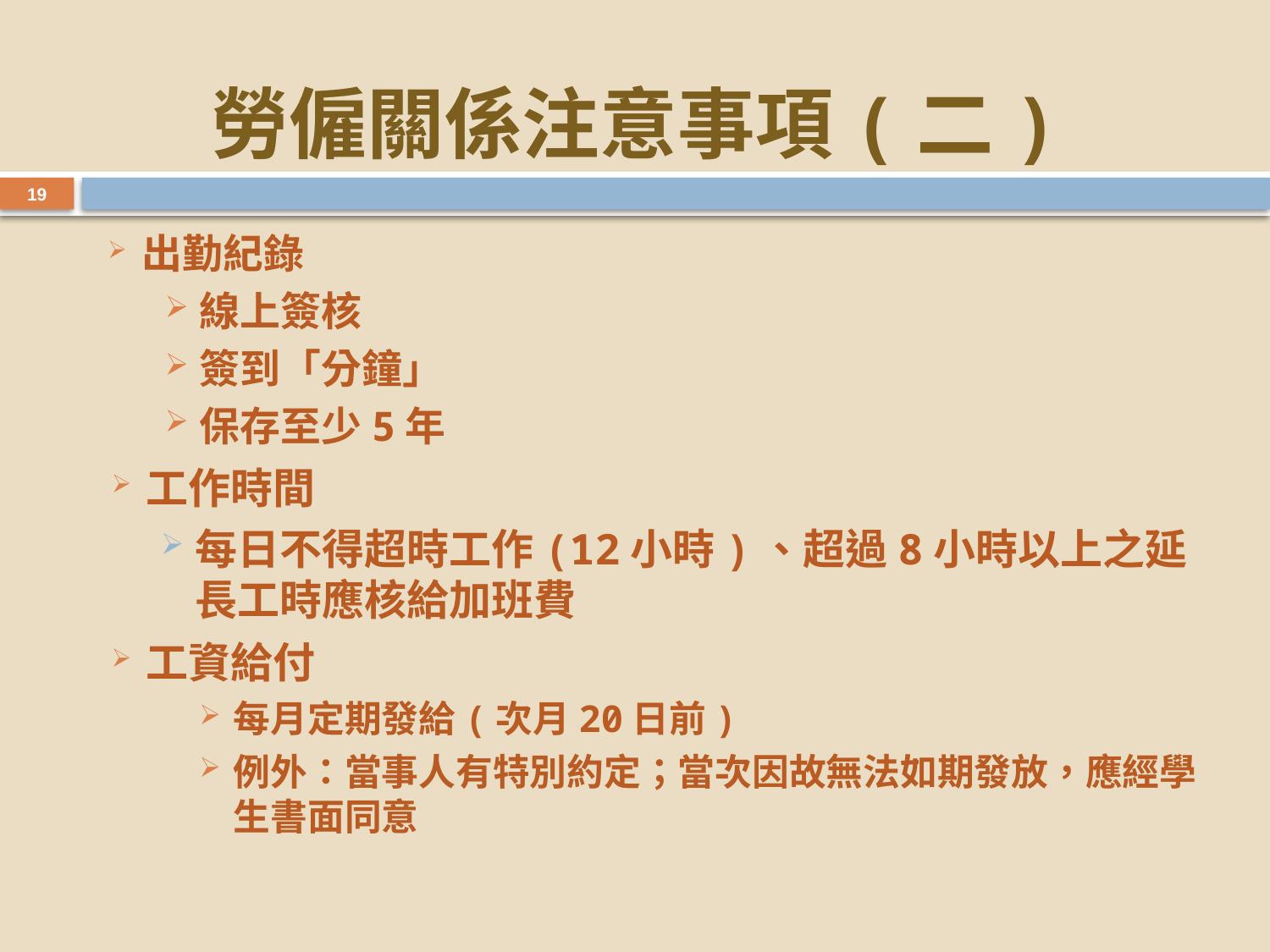

勞僱關係注意事項(二)
19
出勤紀錄
線上簽核
簽到「分鐘」
保存至少5年
工作時間
每日不得超時工作(12小時)、超過8小時以上之延長工時應核給加班費
工資給付
每月定期發給(次月20日前)
例外：當事人有特別約定；當次因故無法如期發放，應經學生書面同意